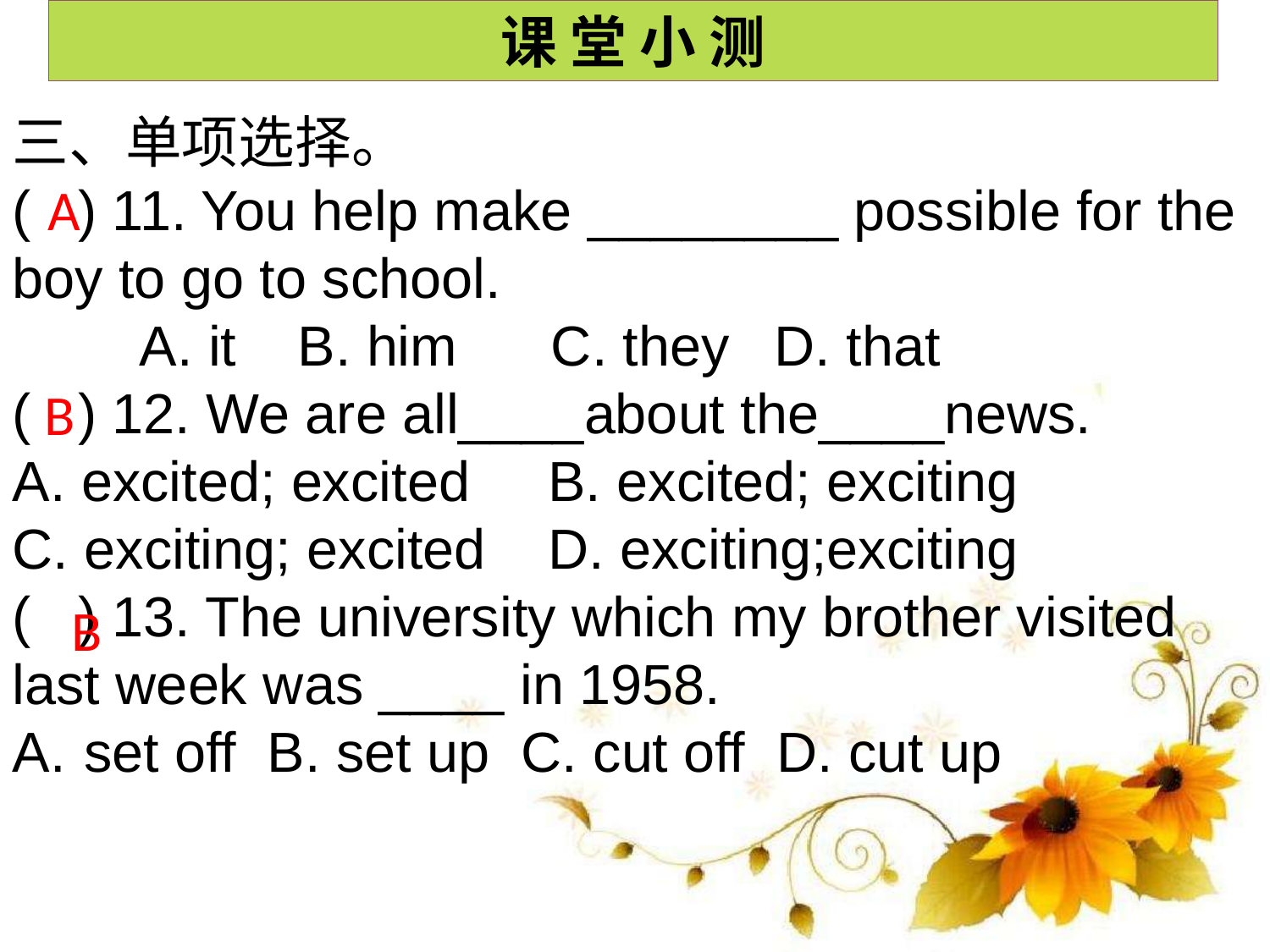

课 堂 小 测
三、单项选择。
(   ) 11. You help make ________ possible for the boy to go to school.
	A. it	  B. him      C. they	D. that
(   ) 12. We are all____about the____news.
A. excited; excited     B. excited; exciting
C. exciting; excited    D. exciting;exciting
(   ) 13. The university which my brother visited last week was ____ in 1958.
set off  B. set up  C. cut off  D. cut up
A
B
B